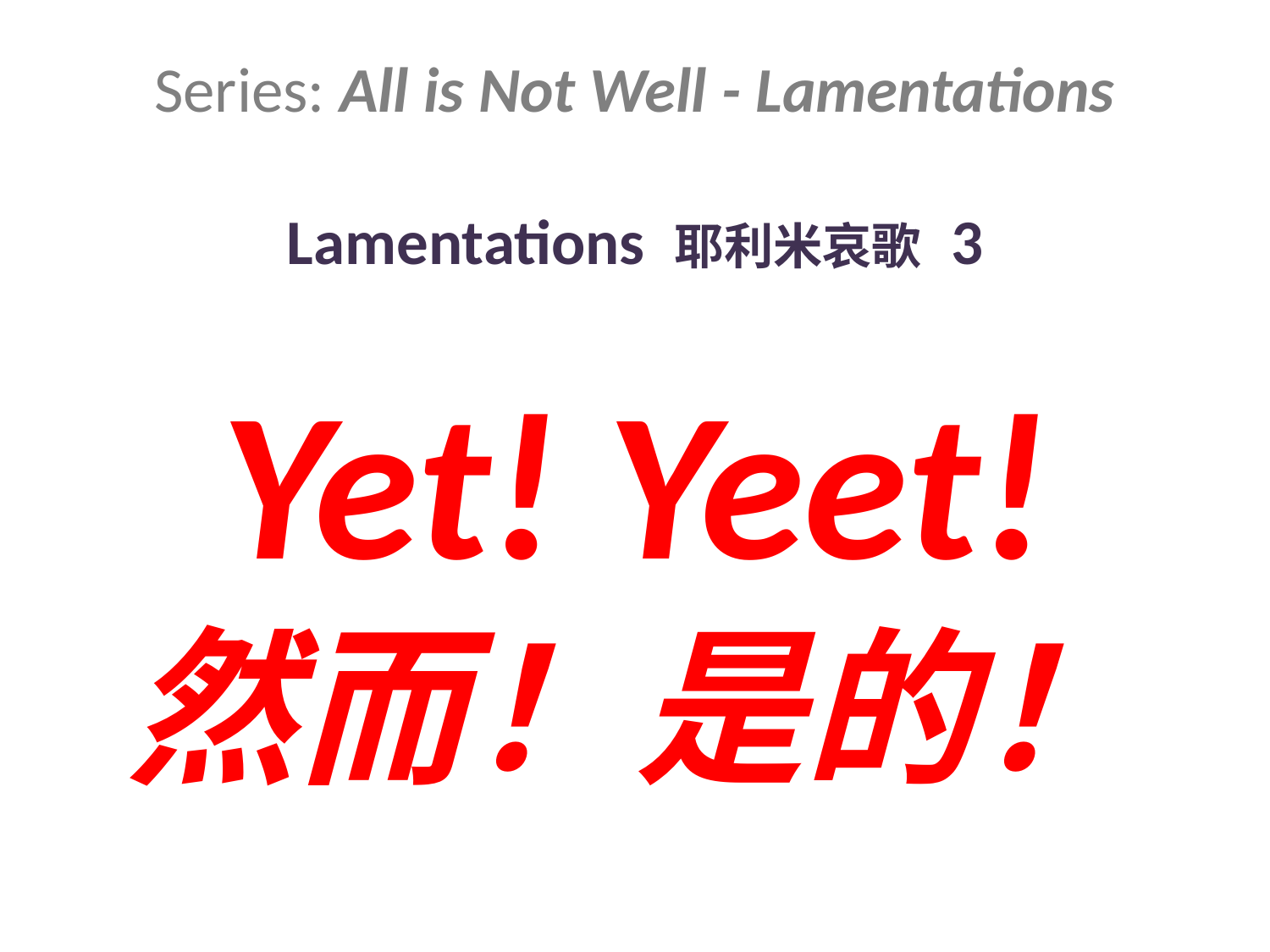

Series: All is Not Well - Lamentations

Lamentations 耶利米哀歌 3
Yet! Yeet!
然而！是的！